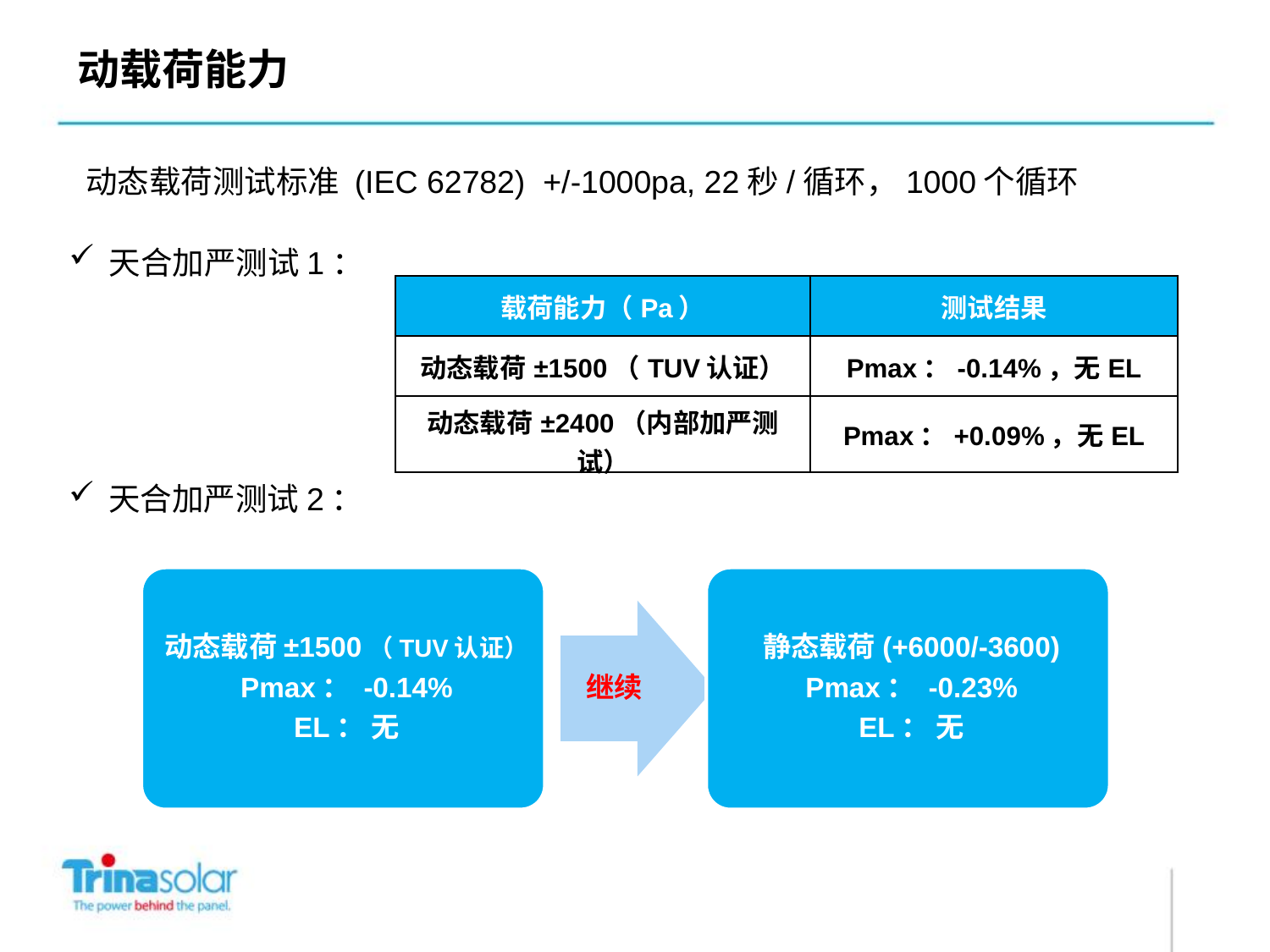

动载荷能力
动态载荷测试标准 (IEC 62782)  +/-1000pa, 22秒/循环，1000个循环
天合加严测试1：
| 载荷能力（Pa） | 测试结果 |
| --- | --- |
| 动态载荷±1500（TUV认证） | Pmax：-0.14%，无EL |
| 动态载荷±2400（内部加严测试） | Pmax：+0.09%，无EL |
天合加严测试2：
动态载荷±1500（TUV认证）
Pmax： -0.14%
EL： 无
继续
静态载荷(+6000/-3600)
Pmax： -0.23%
EL： 无